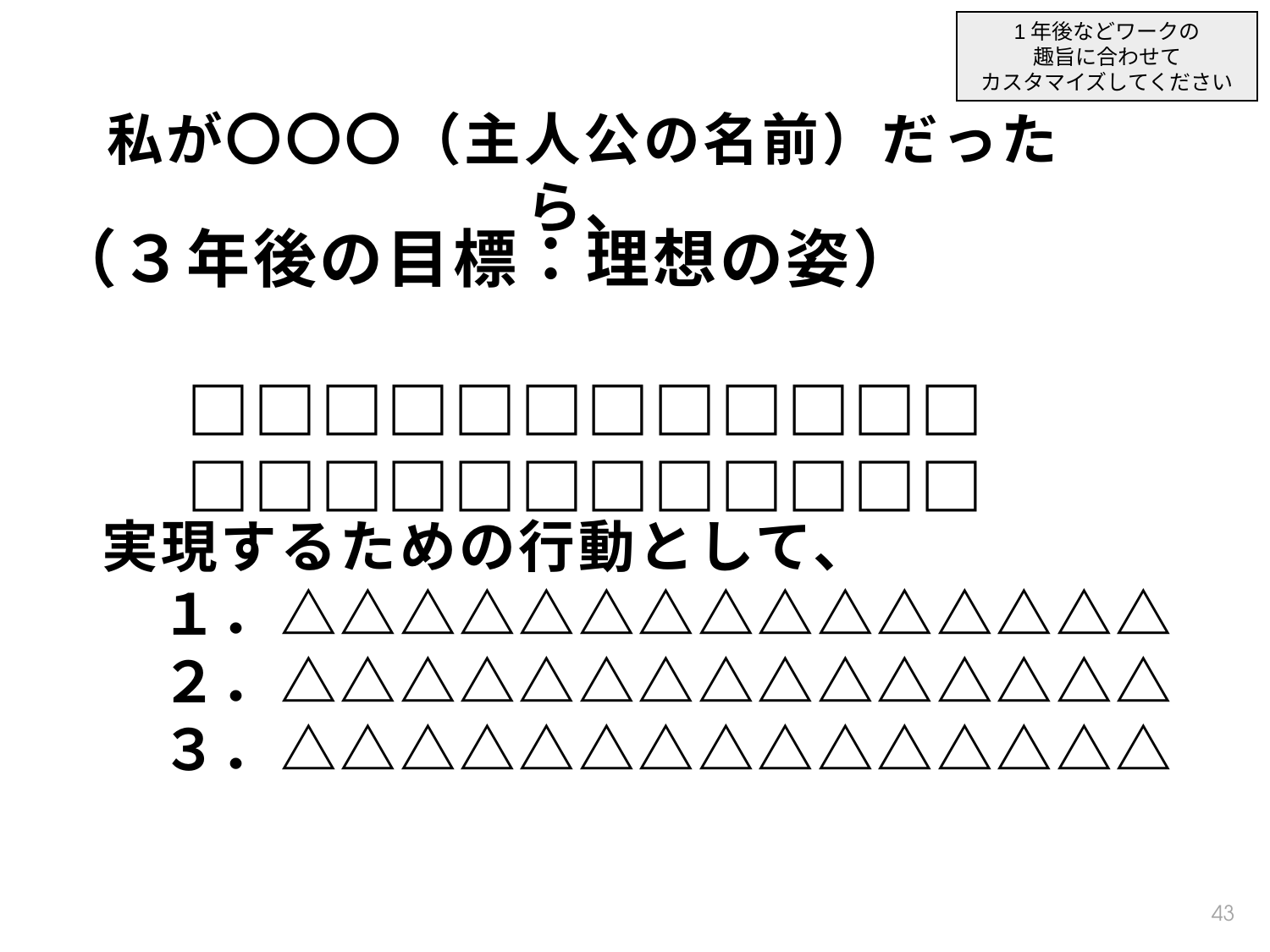

1年後などワークの
趣旨に合わせて
カスタマイズしてください
私が〇〇〇（主人公の名前）だったら、
（３年後の目標：理想の姿）
　　□□□□□□□□□□□□
　　□□□□□□□□□□□□
実現するための行動として、
　１．△△△△△△△△△△△△△△△
　２．△△△△△△△△△△△△△△△
　３．△△△△△△△△△△△△△△△
43